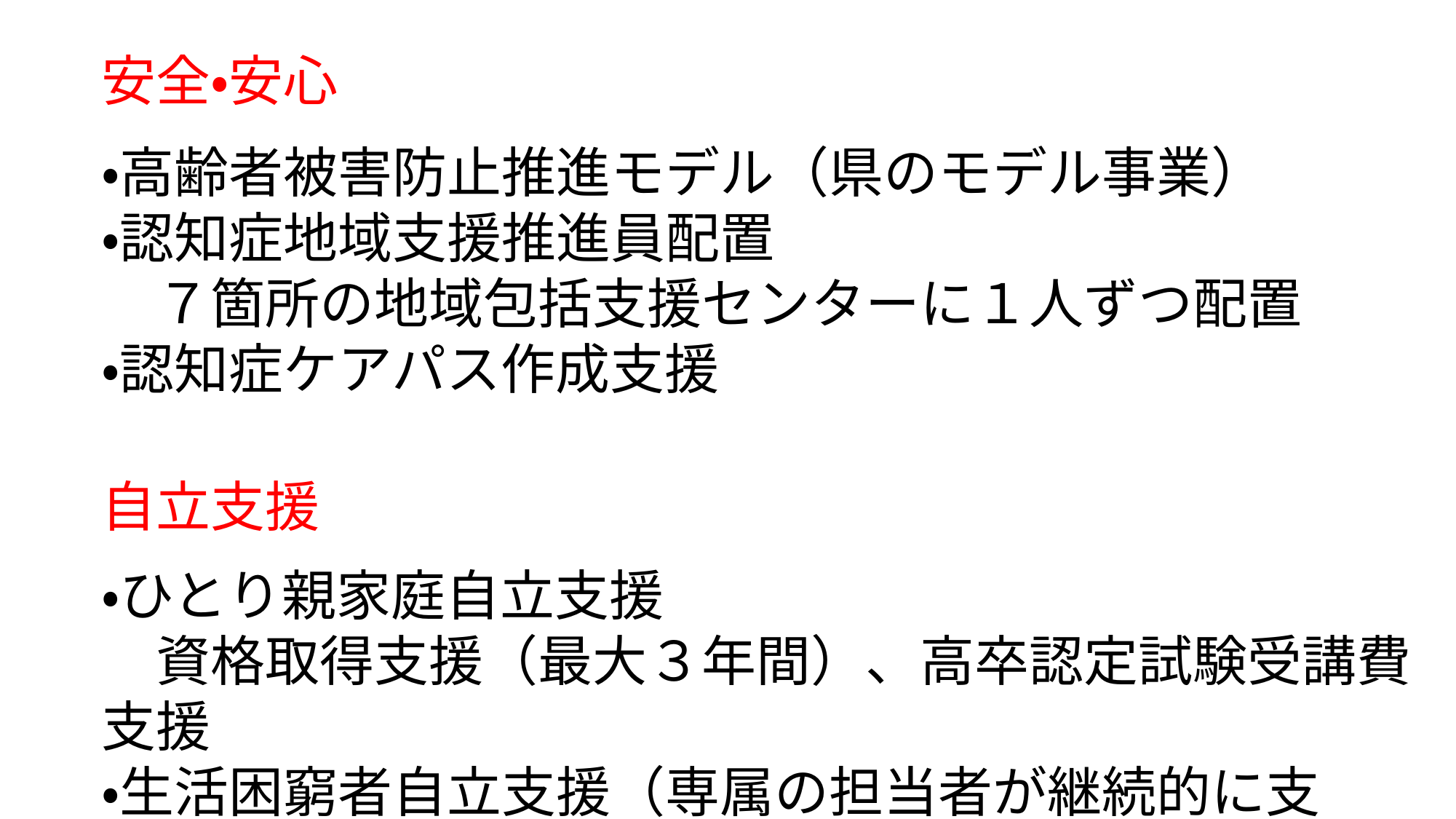

安全・安心
・高齢者被害防止推進モデル（県のモデル事業）
・認知症地域支援推進員配置
　７箇所の地域包括支援センターに１人ずつ配置
・認知症ケアパス作成支援
自立支援
・ひとり親家庭自立支援
　資格取得支援（最大３年間）、高卒認定試験受講費支援
・生活困窮者自立支援（専属の担当者が継続的に支援）